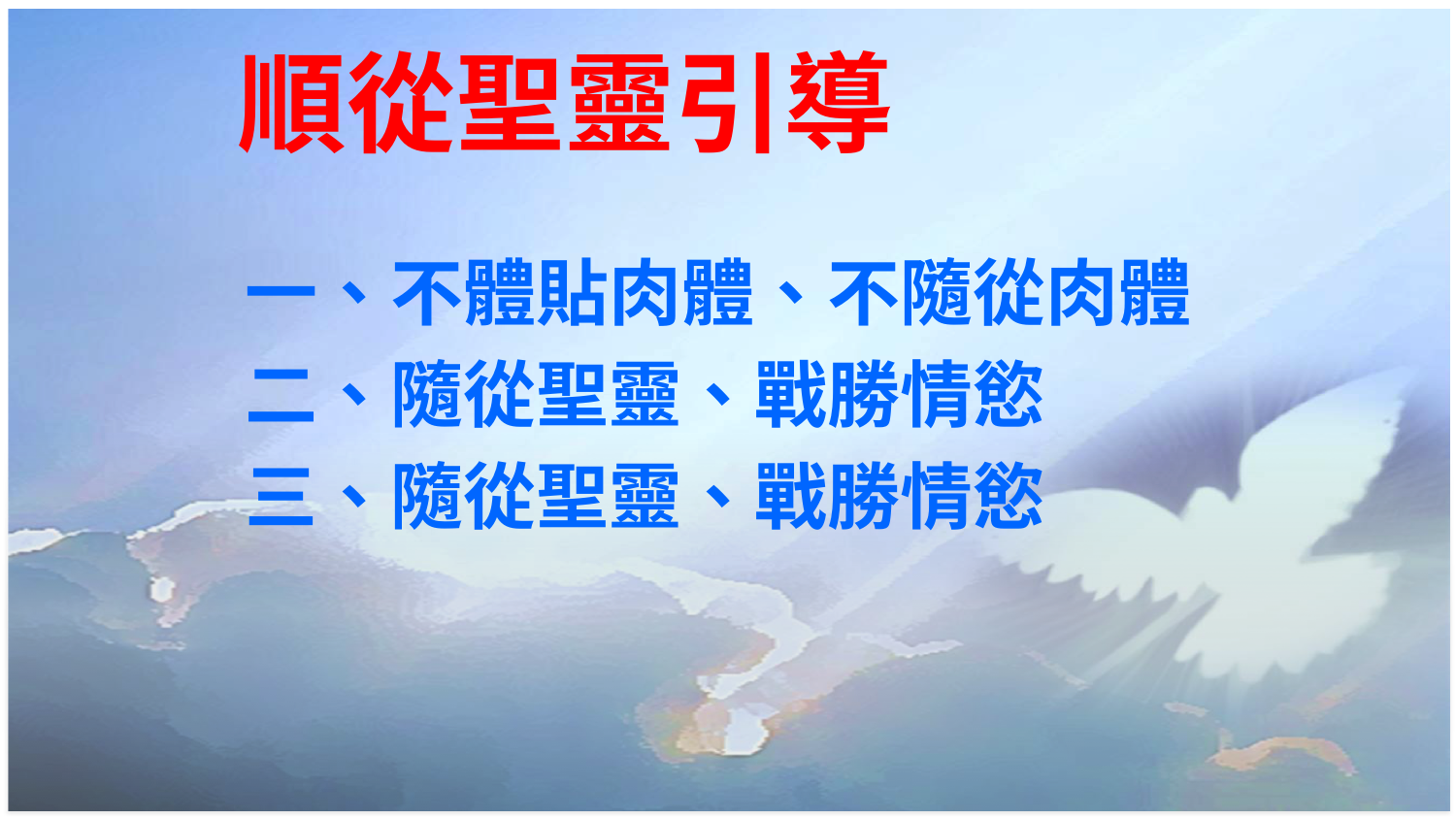

# 順從聖靈引導
一、不體貼肉體、不隨從肉體
二、隨從聖靈、戰勝情慾
三、隨從聖靈、戰勝情慾